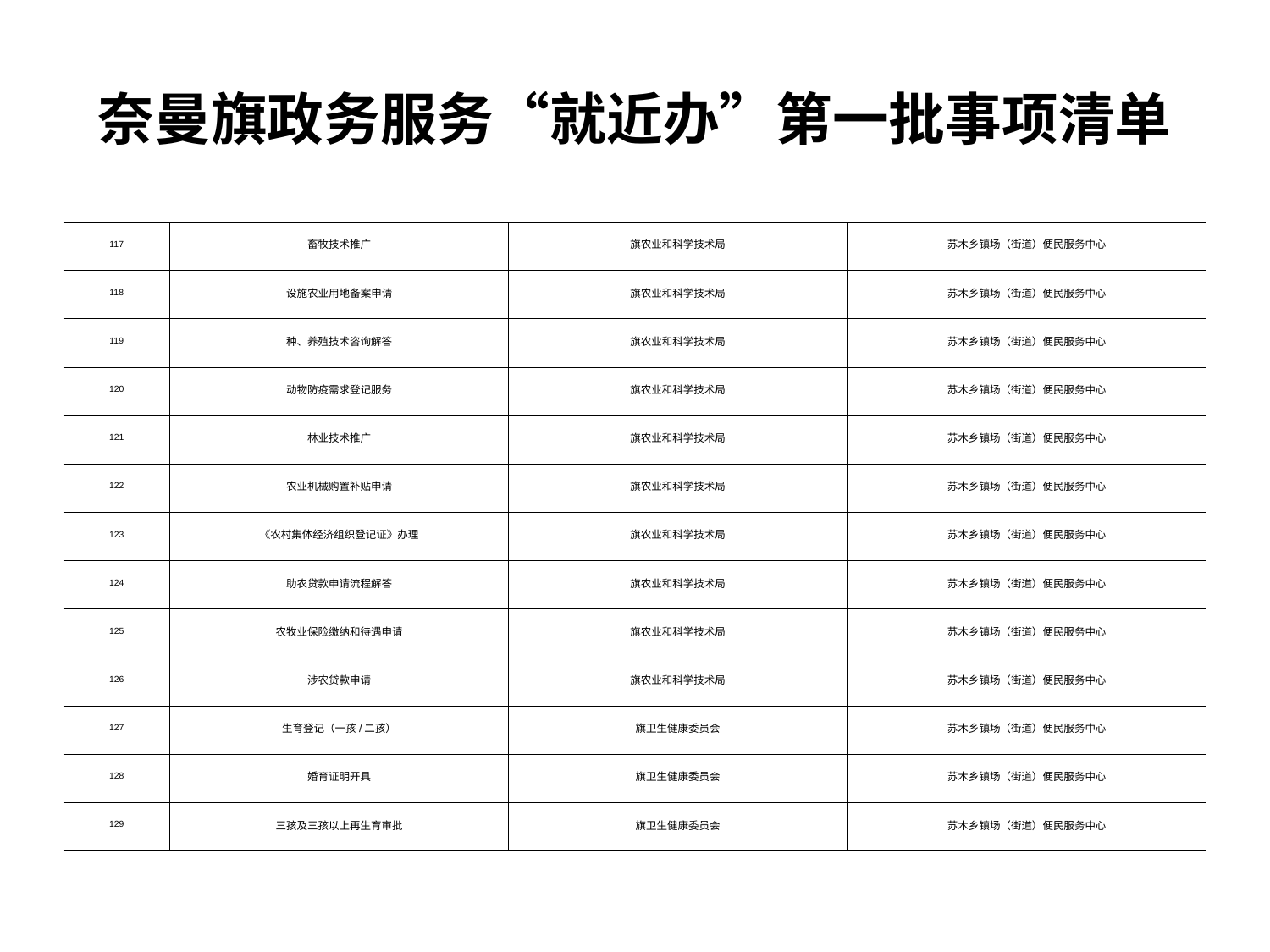

# 奈曼旗政务服务“就近办”第一批事项清单
| 117 | 畜牧技术推广 | 旗农业和科学技术局 | 苏木乡镇场（街道）便民服务中心 |
| --- | --- | --- | --- |
| 118 | 设施农业用地备案申请 | 旗农业和科学技术局 | 苏木乡镇场（街道）便民服务中心 |
| 119 | 种、养殖技术咨询解答 | 旗农业和科学技术局 | 苏木乡镇场（街道）便民服务中心 |
| 120 | 动物防疫需求登记服务 | 旗农业和科学技术局 | 苏木乡镇场（街道）便民服务中心 |
| 121 | 林业技术推广 | 旗农业和科学技术局 | 苏木乡镇场（街道）便民服务中心 |
| 122 | 农业机械购置补贴申请 | 旗农业和科学技术局 | 苏木乡镇场（街道）便民服务中心 |
| 123 | 《农村集体经济组织登记证》办理 | 旗农业和科学技术局 | 苏木乡镇场（街道）便民服务中心 |
| 124 | 助农贷款申请流程解答 | 旗农业和科学技术局 | 苏木乡镇场（街道）便民服务中心 |
| 125 | 农牧业保险缴纳和待遇申请 | 旗农业和科学技术局 | 苏木乡镇场（街道）便民服务中心 |
| 126 | 涉农贷款申请 | 旗农业和科学技术局 | 苏木乡镇场（街道）便民服务中心 |
| 127 | 生育登记（一孩/二孩） | 旗卫生健康委员会 | 苏木乡镇场（街道）便民服务中心 |
| 128 | 婚育证明开具 | 旗卫生健康委员会 | 苏木乡镇场（街道）便民服务中心 |
| 129 | 三孩及三孩以上再生育审批 | 旗卫生健康委员会 | 苏木乡镇场（街道）便民服务中心 |